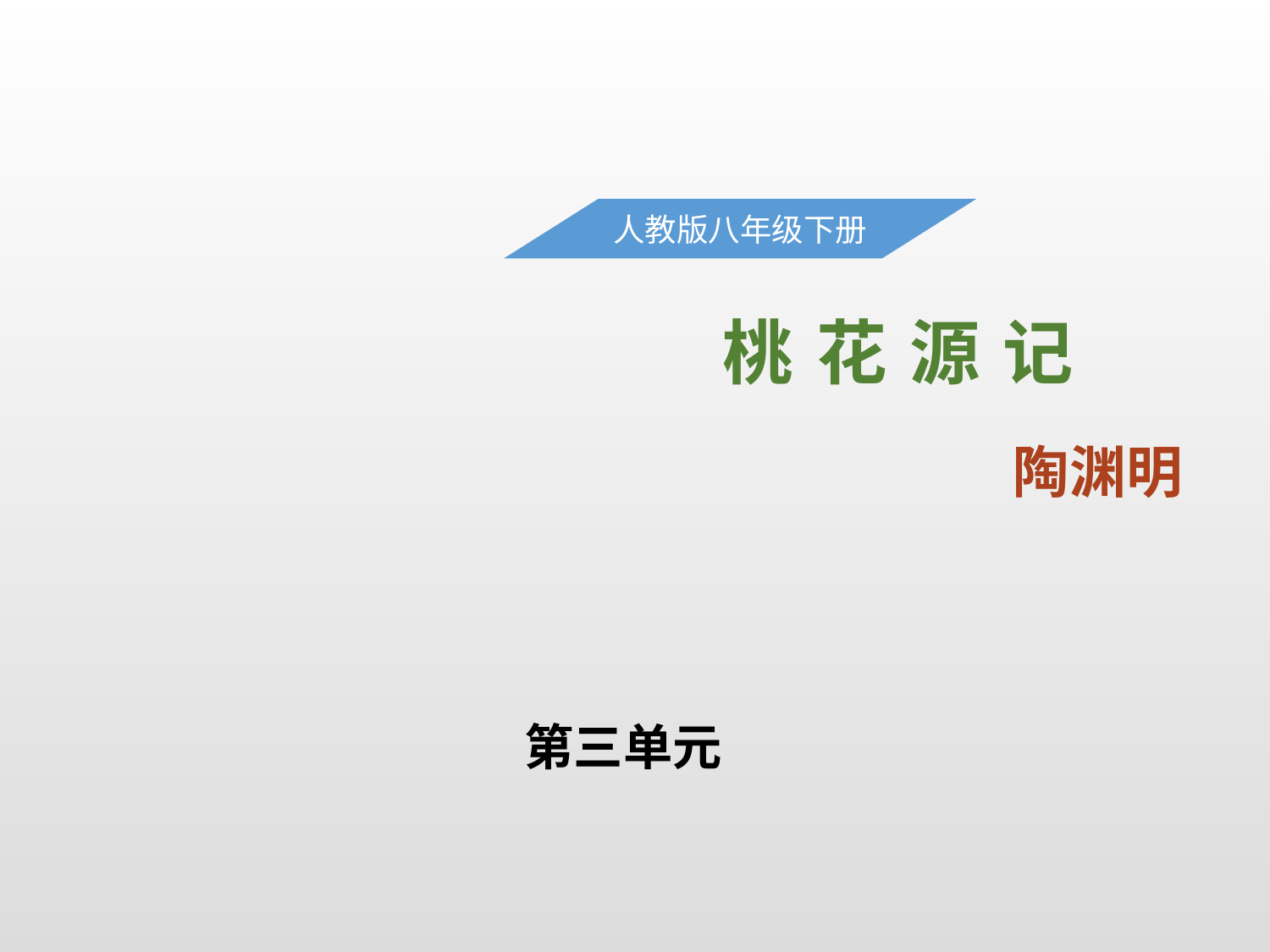

人教版八年级下册
桃 花 源 记
陶渊明
第三单元